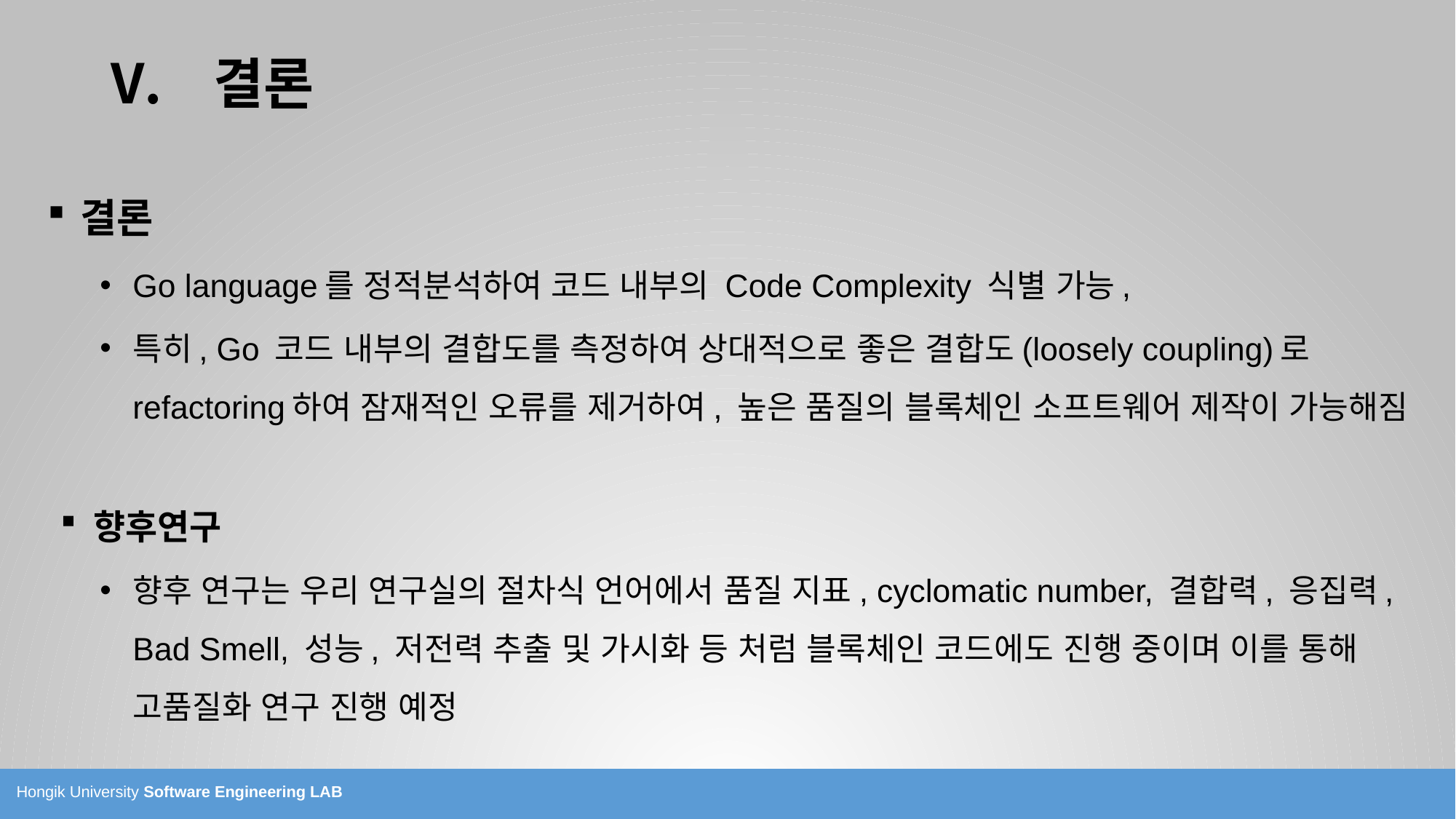

# 결론

결론
Go language를 정적분석하여 코드 내부의 Code Complexity 식별 가능,
특히, Go 코드 내부의 결합도를 측정하여 상대적으로 좋은 결합도(loosely coupling)로 refactoring하여 잠재적인 오류를 제거하여, 높은 품질의 블록체인 소프트웨어 제작이 가능해짐

향후연구
향후 연구는 우리 연구실의 절차식 언어에서 품질 지표, cyclomatic number, 결합력, 응집력, Bad Smell, 성능, 저전력 추출 및 가시화 등 처럼 블록체인 코드에도 진행 중이며 이를 통해 고품질화 연구 진행 예정